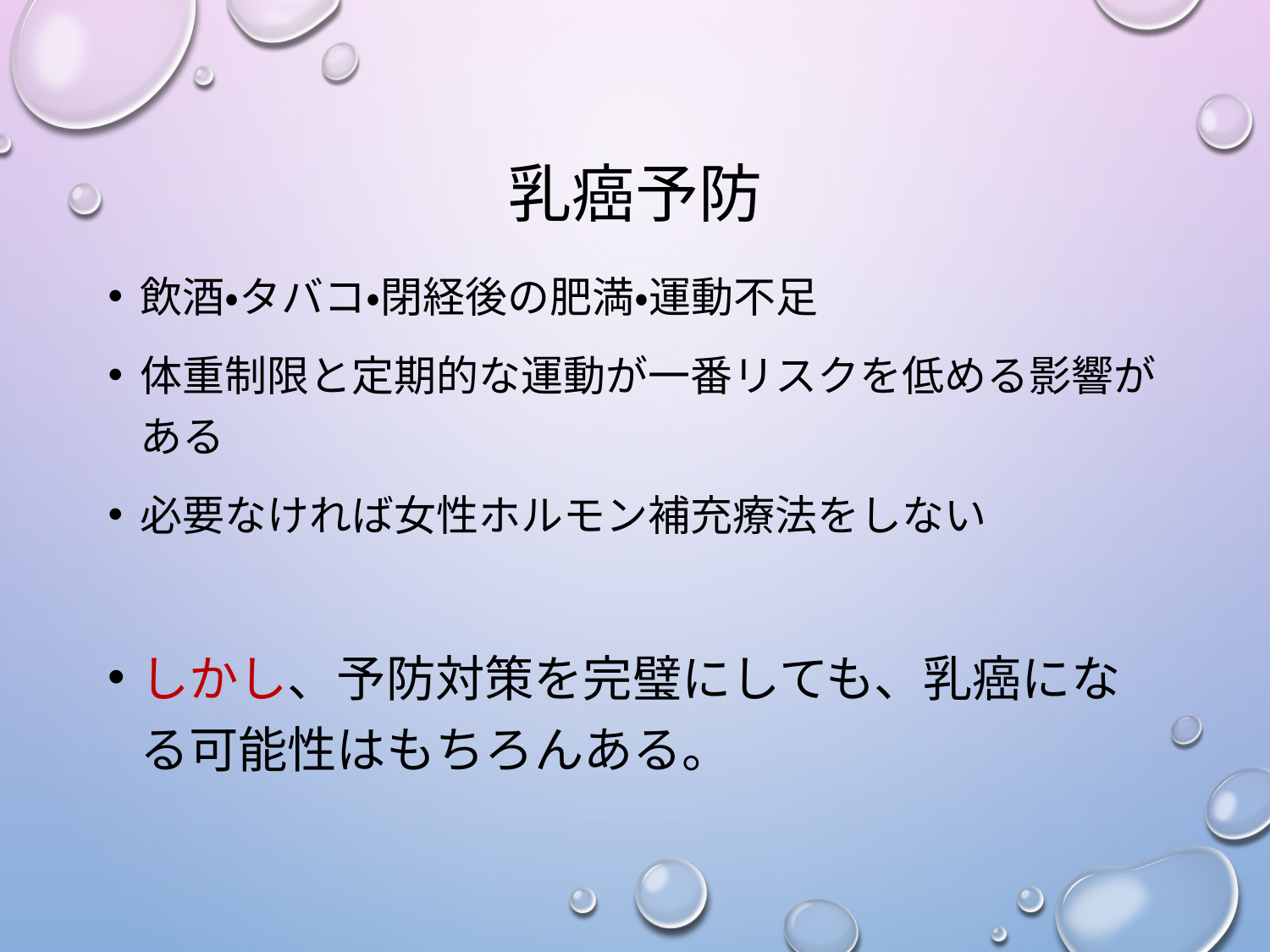

# 乳癌予防
飲酒・タバコ・閉経後の肥満・運動不足
体重制限と定期的な運動が一番リスクを低める影響がある
必要なければ女性ホルモン補充療法をしない

しかし、予防対策を完璧にしても、乳癌になる可能性はもちろんある。